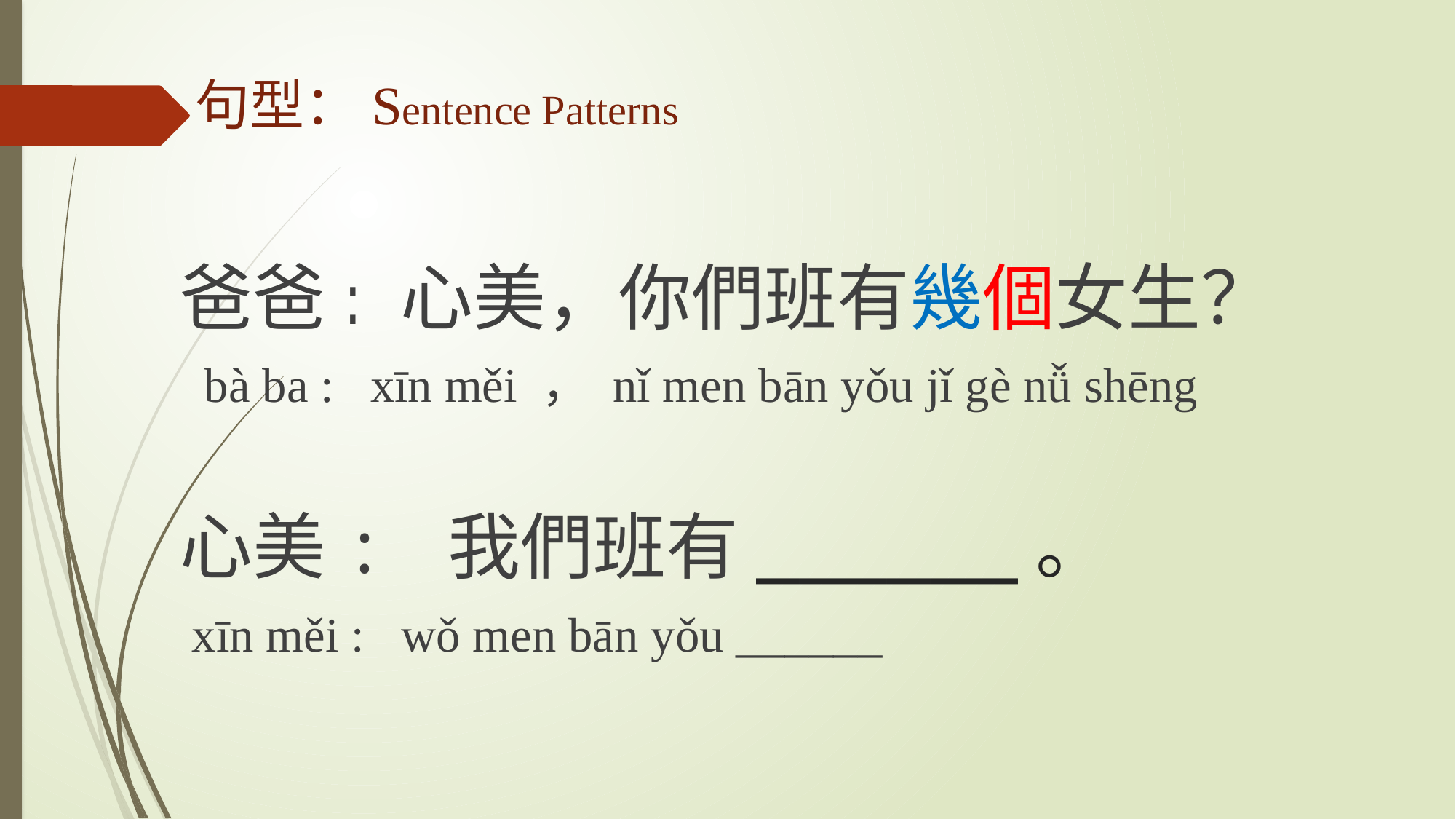

句型：Sentence Patterns
爸爸: 心美，你們班有幾個女生？
  bà ba :   xīn měi ， nǐ men bān yǒu jǐ gè nǚ shēng

心美: 我們班有______。
 xīn měi :   wǒ men bān yǒu ______